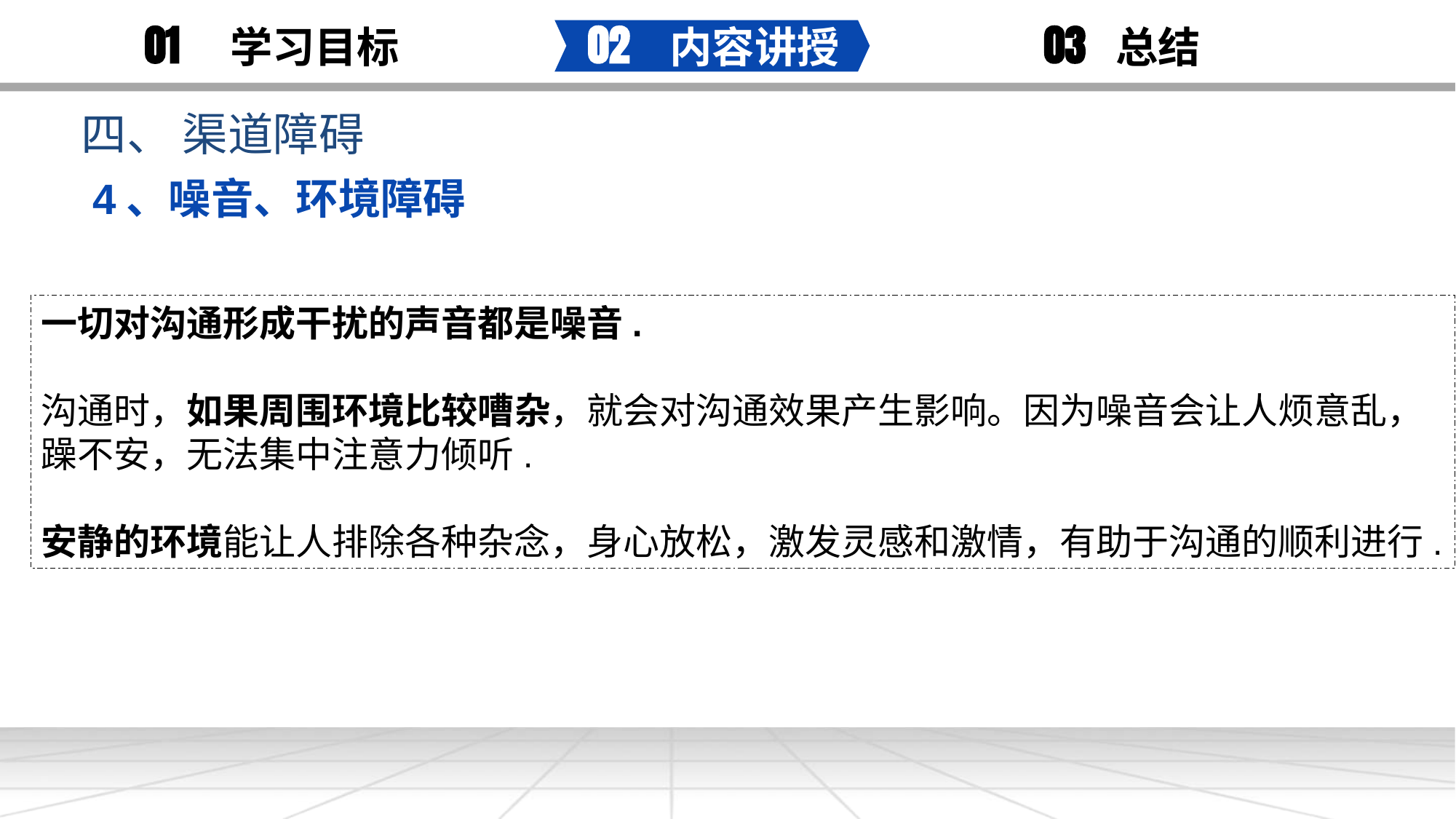

02   内容讲授
03  总结
01    学习目标

四、 渠道障碍
4、噪音、环境障碍
一切对沟通形成干扰的声音都是噪音.

沟通时，如果周围环境比较嘈杂，就会对沟通效果产生影响。因为噪音会让人烦意乱，躁不安，无法集中注意力倾听.

安静的环境能让人排除各种杂念，身心放松，激发灵感和激情，有助于沟通的顺利进行.